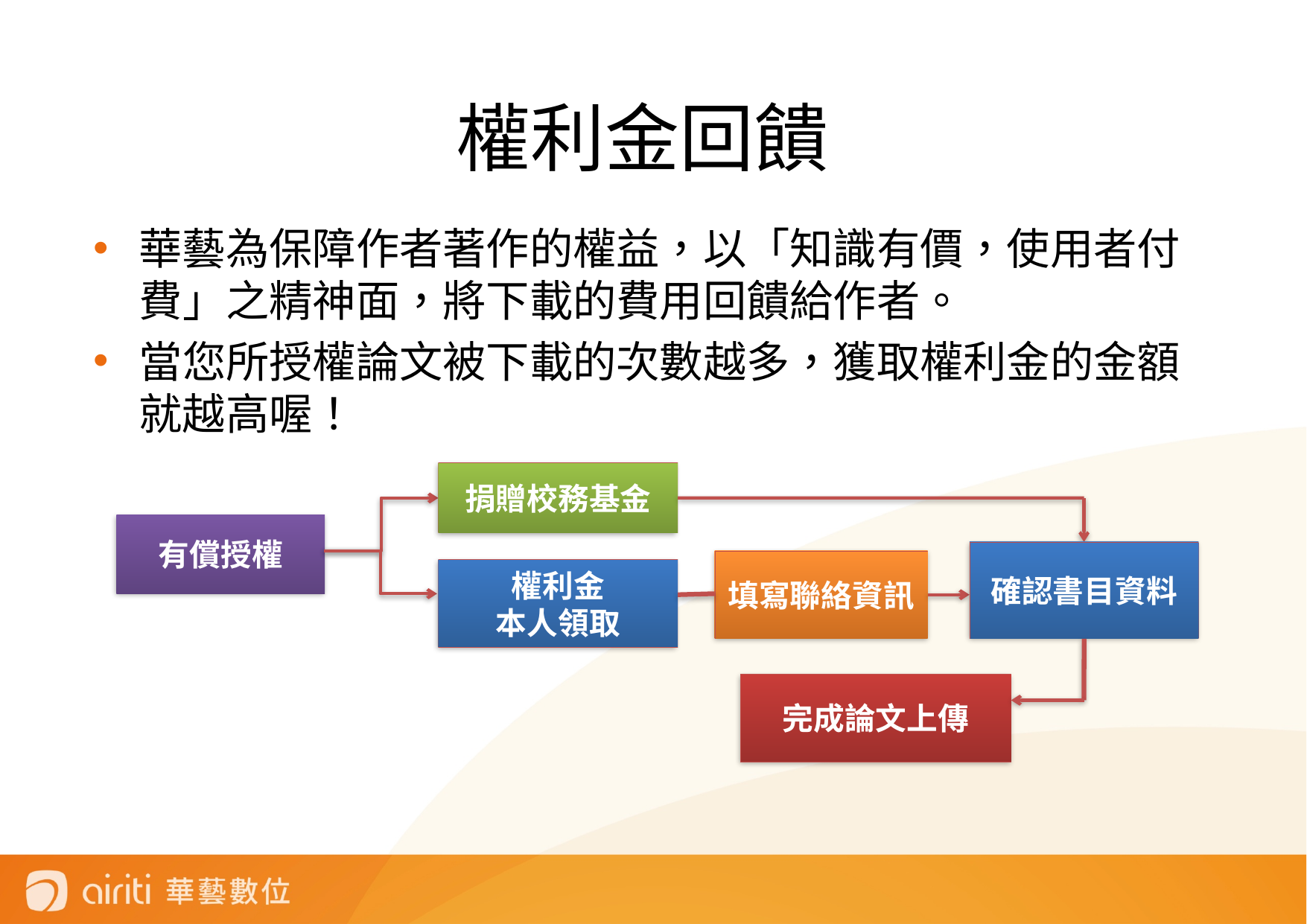

# 權利金回饋
華藝為保障作者著作的權益，以「知識有價，使用者付費」之精神面，將下載的費用回饋給作者。
當您所授權論文被下載的次數越多，獲取權利金的金額就越高喔！

捐贈校務基金
有償授權
確認書目資料
填寫聯絡資訊
權利金
本人領取

完成論文上傳